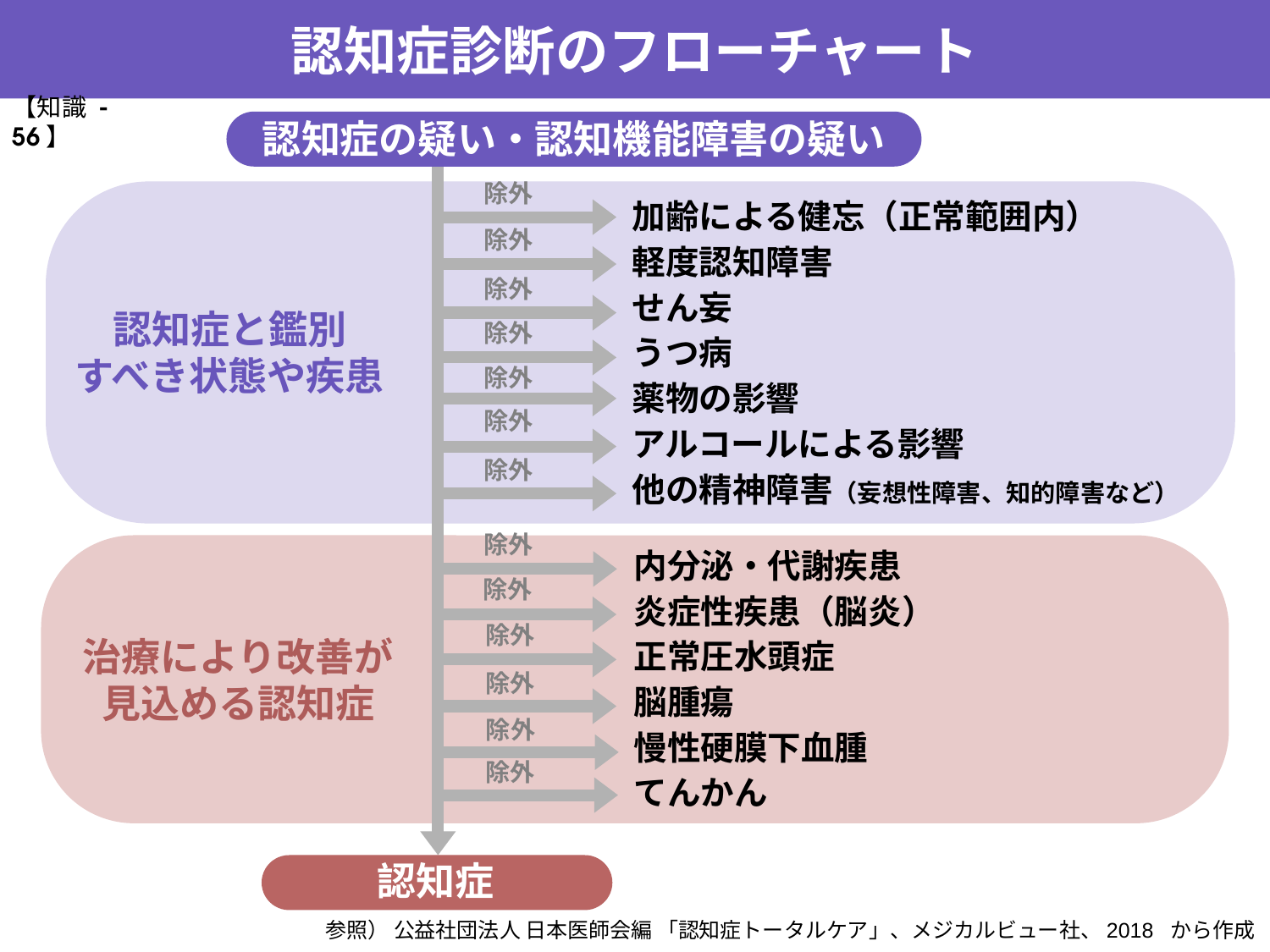

認知症診断のフローチャート
【知識 -56】

認知症の疑い・認知機能障害の疑い
除外

加齢による健忘（正常範囲内）
軽度認知障害
せん妄
うつ病
薬物の影響
アルコールによる影響
他の精神障害（妄想性障害、知的障害など）
除外
除外
認知症と鑑別
すべき状態や疾患
除外
除外
除外
除外
除外

内分泌・代謝疾患
炎症性疾患（脳炎）
正常圧水頭症
脳腫瘍
慢性硬膜下血腫
てんかん
除外
除外
治療により改善が
見込める認知症
除外
除外
除外

認知症
参照） 公益社団法人 日本医師会編 「認知症トータルケア」、メジカルビュー社、2018  から作成